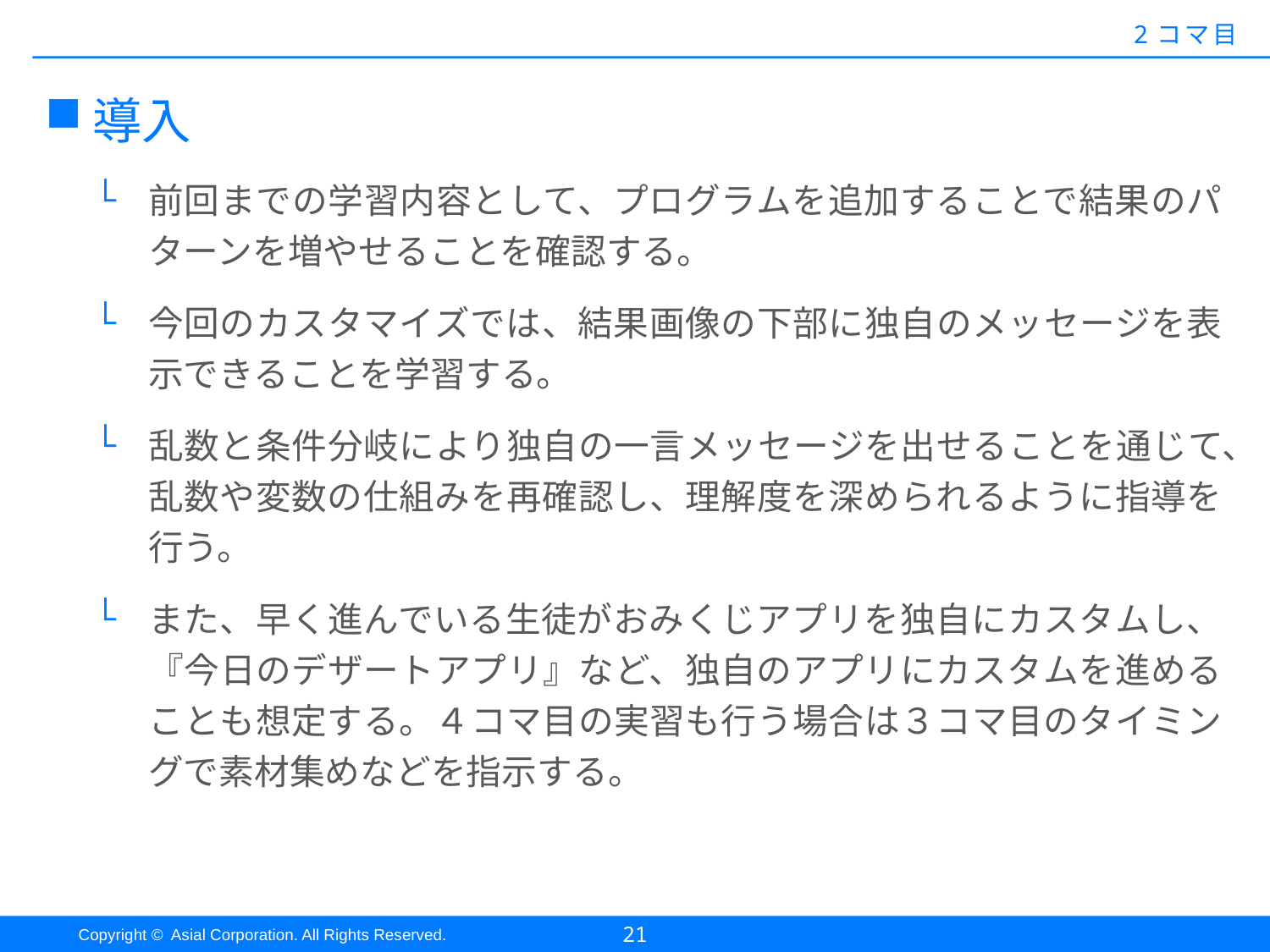

#
2コマ目
導入
前回までの学習内容として、プログラムを追加することで結果のパターンを増やせることを確認する。
今回のカスタマイズでは、結果画像の下部に独自のメッセージを表示できることを学習する。
乱数と条件分岐により独自の一言メッセージを出せることを通じて、乱数や変数の仕組みを再確認し、理解度を深められるように指導を行う。
また、早く進んでいる生徒がおみくじアプリを独自にカスタムし、『今日のデザートアプリ』など、独自のアプリにカスタムを進めることも想定する。４コマ目の実習も行う場合は３コマ目のタイミングで素材集めなどを指示する。
21